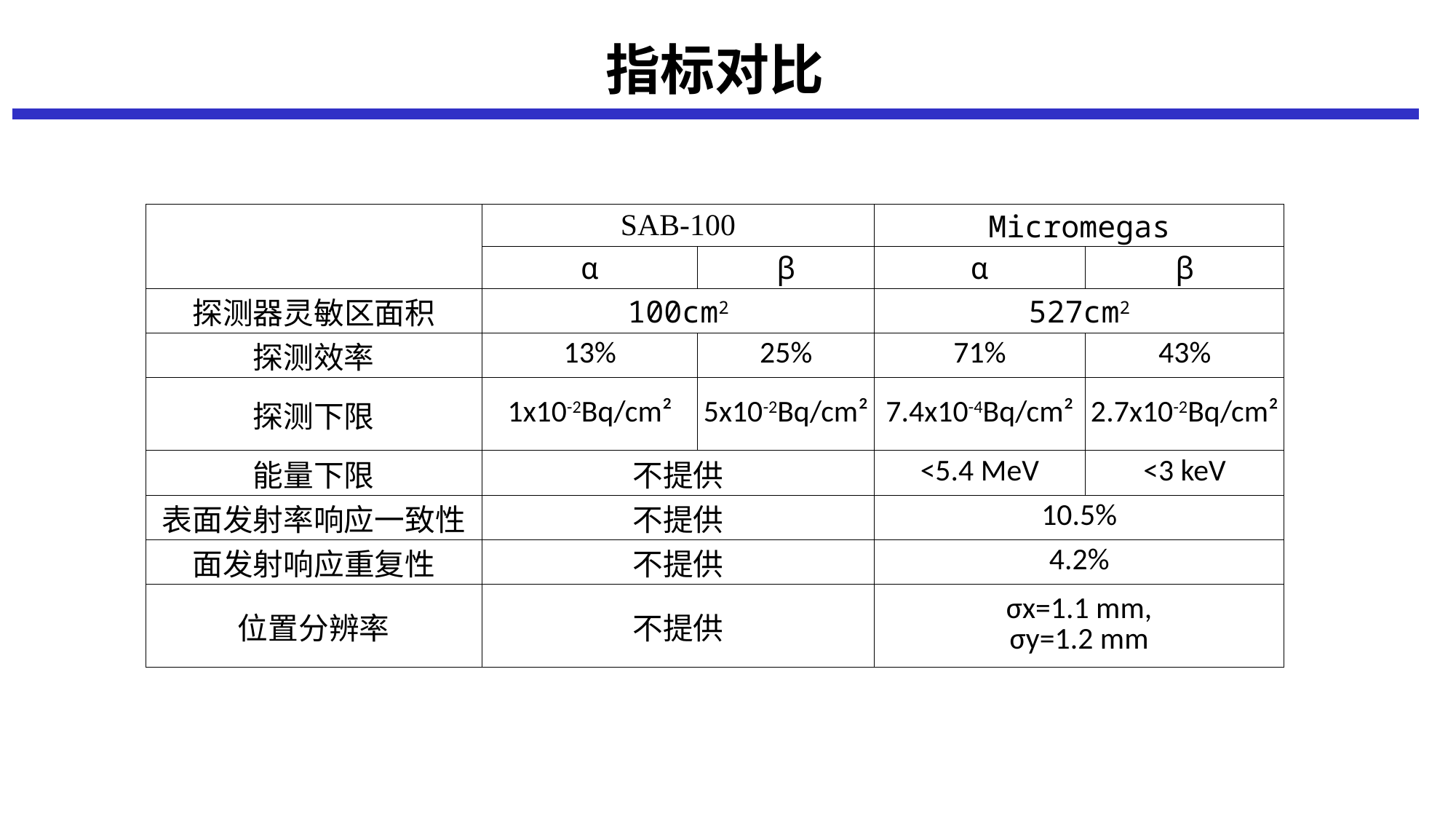

# 指标对比
|  | SAB-100 |  | Micromegas |  |
| --- | --- | --- | --- | --- |
|  | α | β | α | β |
| 探测器灵敏区面积 | 100cm2 |  | 527cm2 |  |
| 探测效率 | 13% | 25% | 71% | 43% |
| 探测下限 | 1x10-2Bq/cm² | 5x10-2Bq/cm² | 7.4x10-4Bq/cm² | 2.7x10-2Bq/cm² |
| 能量下限 | 不提供 |  | <5.4 MeV | <3 keV |
| 表面发射率响应一致性 | 不提供 |  | 10.5% |  |
| 面发射响应重复性 | 不提供 |  | 4.2% |  |
| 位置分辨率 | 不提供 |  | σx=1.1 mm, σy=1.2 mm |  |
30